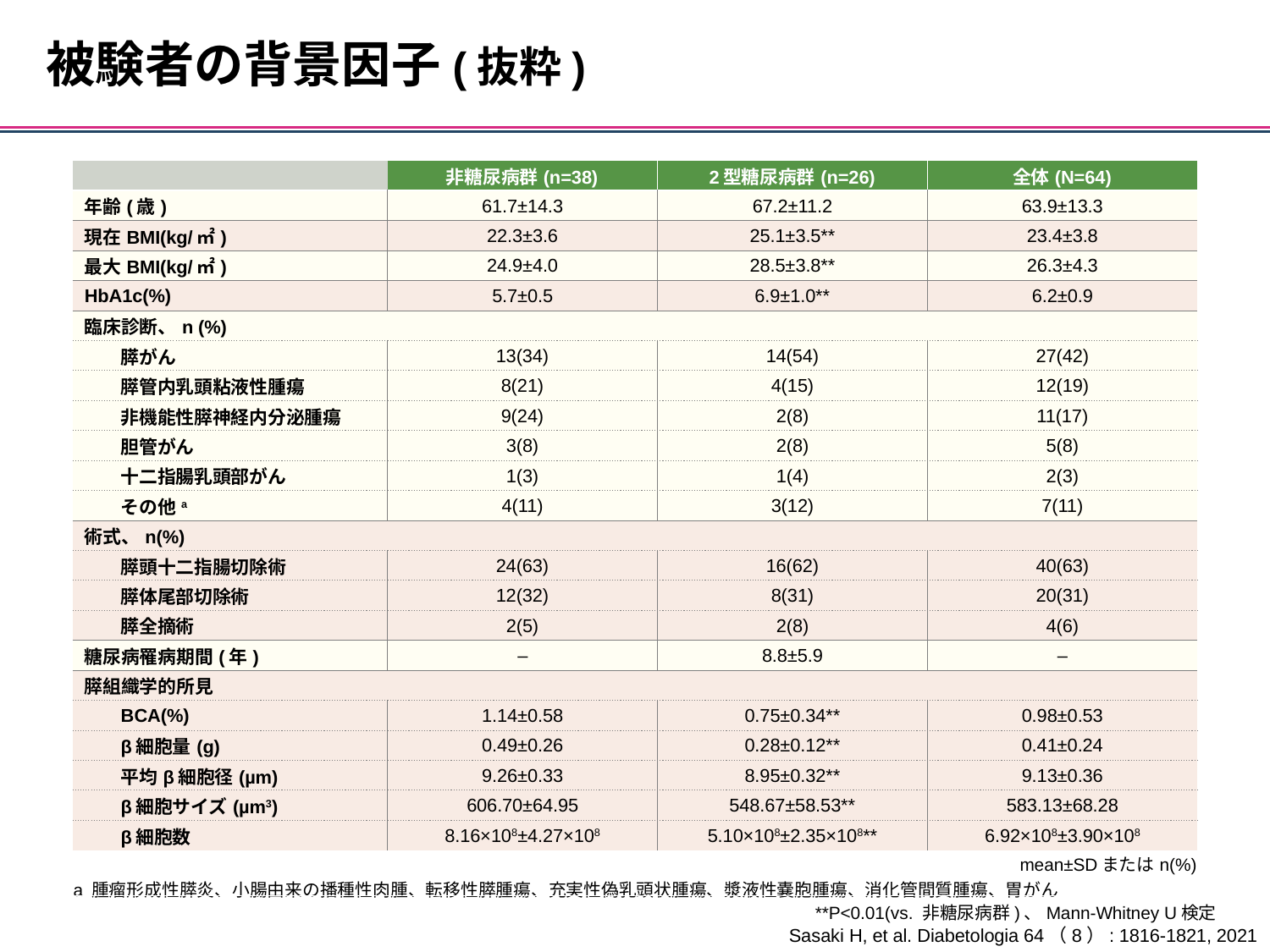

被験者の背景因子(抜粋)
|  | 非糖尿病群(n=38) | 2型糖尿病群(n=26) | 全体(N=64) |
| --- | --- | --- | --- |
| 年齢(歳) | 61.7±14.3 | 67.2±11.2 | 63.9±13.3 |
| 現在BMI(kg/㎡) | 22.3±3.6 | 25.1±3.5\*\* | 23.4±3.8 |
| 最大BMI(kg/㎡) | 24.9±4.0 | 28.5±3.8\*\* | 26.3±4.3 |
| HbA1c(%) | 5.7±0.5 | 6.9±1.0\*\* | 6.2±0.9 |
| 臨床診断、n (%) |  |  |  |
| 膵がん | 13(34) | 14(54) | 27(42) |
| 膵管内乳頭粘液性腫瘍 | 8(21) | 4(15) | 12(19) |
| 非機能性膵神経内分泌腫瘍 | 9(24) | 2(8) | 11(17) |
| 胆管がん | 3(8) | 2(8) | 5(8) |
| 十二指腸乳頭部がん | 1(3) | 1(4) | 2(3) |
| その他a | 4(11) | 3(12) | 7(11) |
| 術式、n(%) |  |  |  |
| 膵頭十二指腸切除術 | 24(63) | 16(62) | 40(63) |
| 膵体尾部切除術 | 12(32) | 8(31) | 20(31) |
| 膵全摘術 | 2(5) | 2(8) | 4(6) |
| 糖尿病罹病期間(年) | – | 8.8±5.9 | – |
| 膵組織学的所見 |  |  |  |
| BCA(%) | 1.14±0.58 | 0.75±0.34\*\* | 0.98±0.53 |
| β細胞量(g) | 0.49±0.26 | 0.28±0.12\*\* | 0.41±0.24 |
| 平均β細胞径(µm) | 9.26±0.33 | 8.95±0.32\*\* | 9.13±0.36 |
| β細胞サイズ(µm3) | 606.70±64.95 | 548.67±58.53\*\* | 583.13±68.28 |
| β細胞数 | 8.16×108±4.27×108 | 5.10×108±2.35×108\*\* | 6.92×108±3.90×108 |
| mean±SDまたはn(%) a 腫瘤形成性膵炎、小腸由来の播種性肉腫、転移性膵腫瘍、充実性偽乳頭状腫瘍、漿液性嚢胞腫瘍、消化管間質腫瘍、胃がん |  |  |  |
**P<0.01(vs. 非糖尿病群)、Mann-Whitney U検定
Sasaki H, et al. Diabetologia 64（8）: 1816-1821, 2021